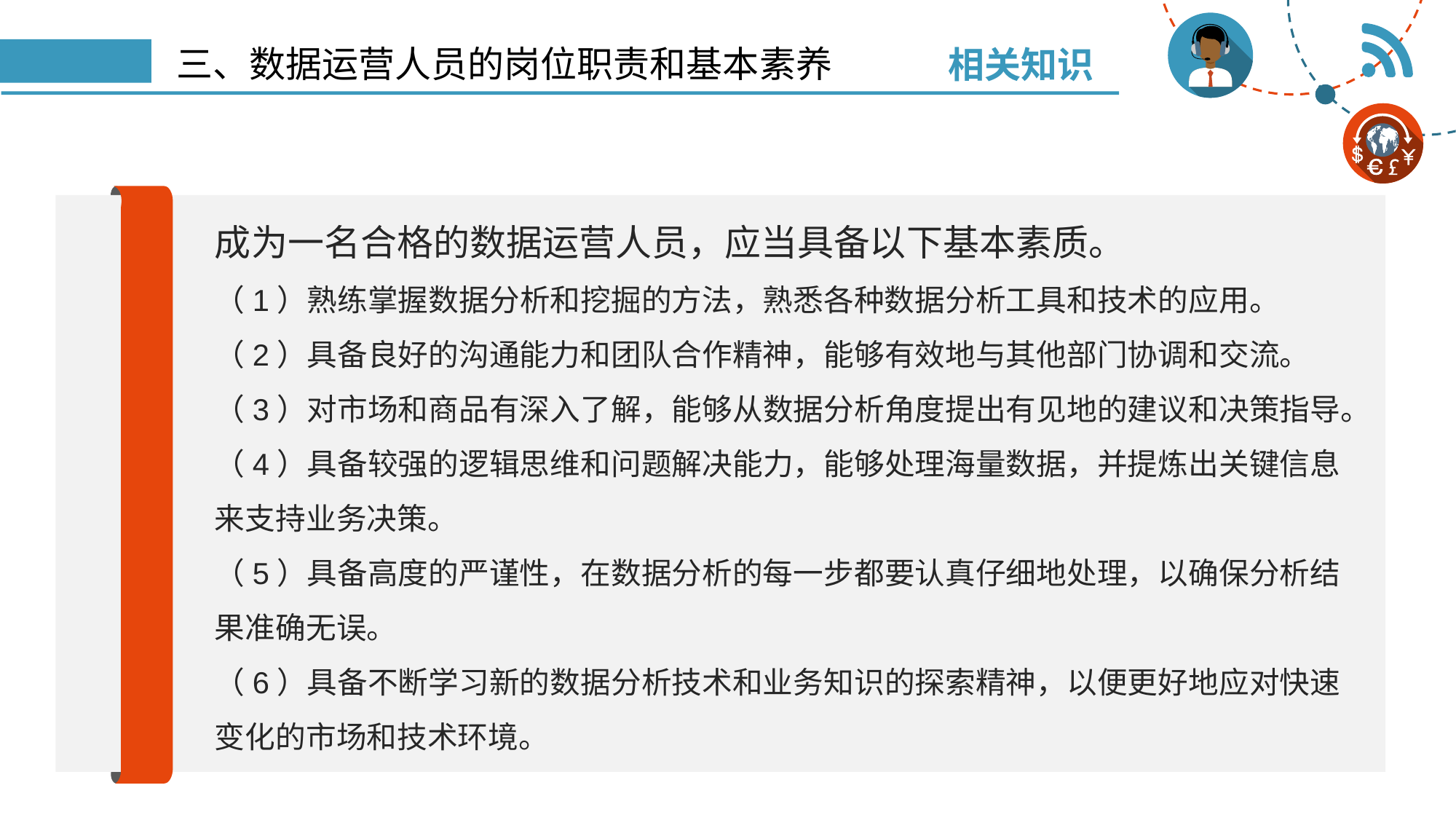

相关知识
# 三、数据运营人员的岗位职责和基本素养

成为一名合格的数据运营人员，应当具备以下基本素质。
（1）熟练掌握数据分析和挖掘的方法，熟悉各种数据分析工具和技术的应用。
（2）具备良好的沟通能力和团队合作精神，能够有效地与其他部门协调和交流。
（3）对市场和商品有深入了解，能够从数据分析角度提出有见地的建议和决策指导。
（4）具备较强的逻辑思维和问题解决能力，能够处理海量数据，并提炼出关键信息来支持业务决策。
（5）具备高度的严谨性，在数据分析的每一步都要认真仔细地处理，以确保分析结果准确无误。
（6）具备不断学习新的数据分析技术和业务知识的探索精神，以便更好地应对快速变化的市场和技术环境。